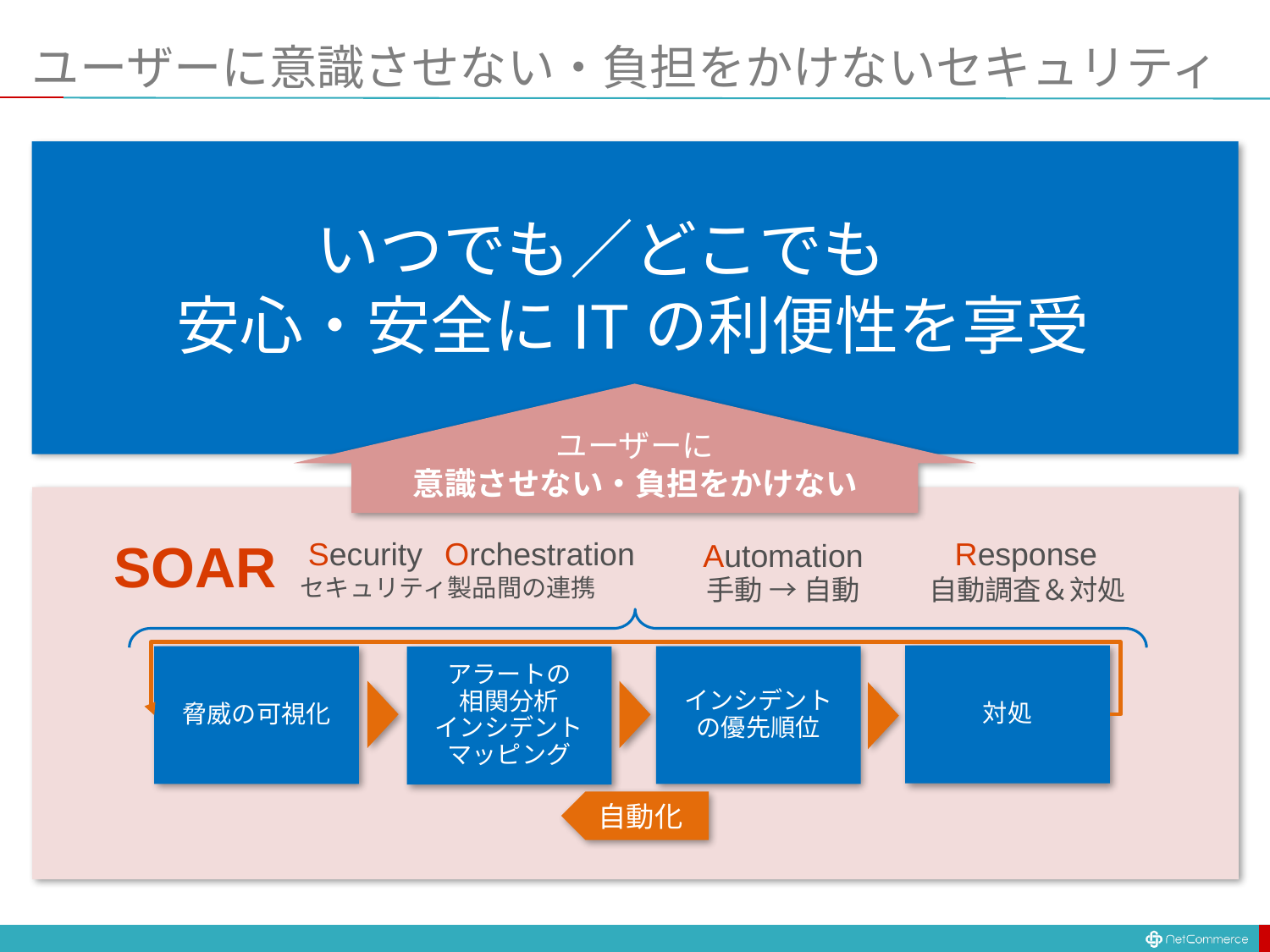

# ユーザーに意識させない・負担をかけないセキュリティ

いつでも／どこでも
安心・安全にITの利便性を享受

ユーザーに
意識させない・負担をかけない

SOAR
Security
Orchestration
Response
Automation
手動 → 自動
自動調査＆対処
セキュリティ製品間の連携
対処
脅威の可視化
インシデントの優先順位
アラートの
相関分析
インシデント
マッピング

自動化